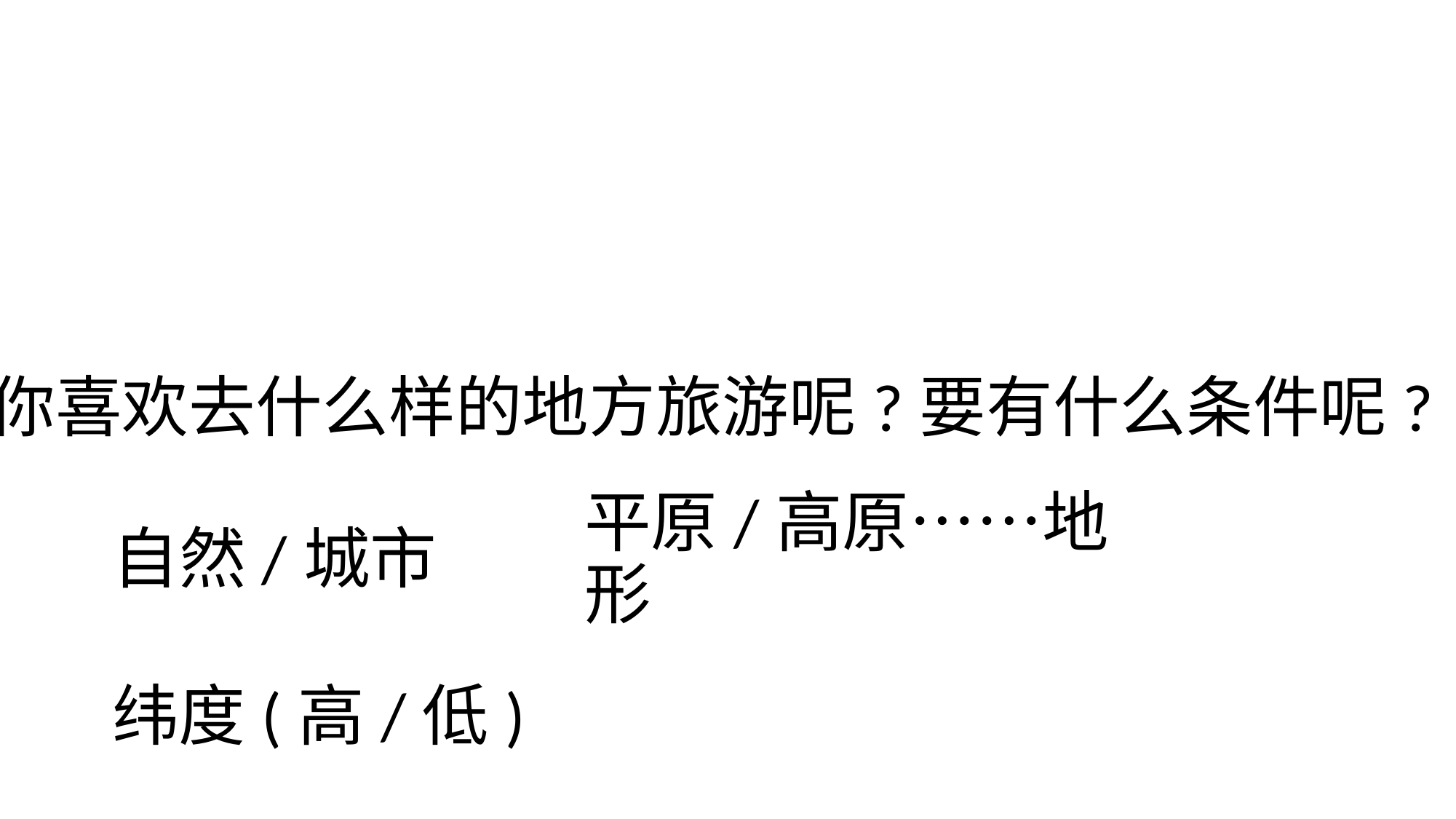

# 你喜欢去什么样的地方旅游呢?要有什么条件呢?
自然/城市
平原/高原……地形
纬度(高/低)